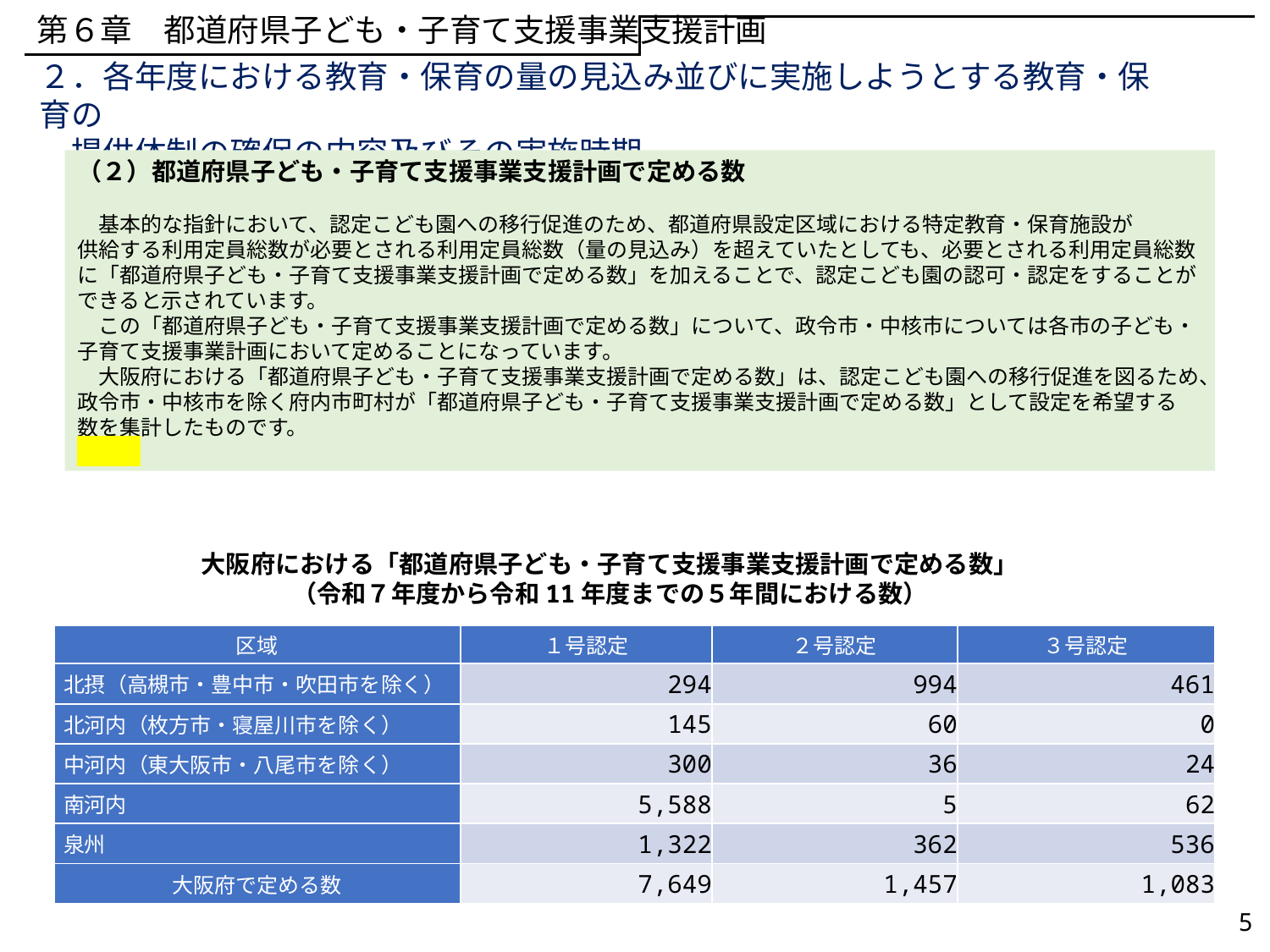

第６章　都道府県子ども・子育て支援事業支援計画

２．各年度における教育・保育の量の見込み並びに実施しようとする教育・保育の
　提供体制の確保の内容及びその実施時期
（２）都道府県子ども・子育て支援事業支援計画で定める数

　基本的な指針において、認定こども園への移行促進のため、都道府県設定区域における特定教育・保育施設が
供給する利用定員総数が必要とされる利用定員総数（量の見込み）を超えていたとしても、必要とされる利用定員総数に「都道府県子ども・子育て支援事業支援計画で定める数」を加えることで、認定こども園の認可・認定をすることが
できると示されています。
　この「都道府県子ども・子育て支援事業支援計画で定める数」について、政令市・中核市については各市の子ども・子育て支援事業計画において定めることになっています。
　大阪府における「都道府県子ども・子育て支援事業支援計画で定める数」は、認定こども園への移行促進を図るため、政令市・中核市を除く府内市町村が「都道府県子ども・子育て支援事業支援計画で定める数」として設定を希望する
数を集計したものです。

大阪府における「都道府県子ども・子育て支援事業支援計画で定める数」
（令和７年度から令和11年度までの５年間における数）
| 区域 | １号認定 | ２号認定 | ３号認定 |
| --- | --- | --- | --- |
| 北摂（高槻市・豊中市・吹田市を除く） | 294 | 994 | 461 |
| 北河内（枚方市・寝屋川市を除く） | 145 | 60 | 0 |
| 中河内（東大阪市・八尾市を除く） | 300 | 36 | 24 |
| 南河内 | 5,588 | 5 | 62 |
| 泉州 | 1,322 | 362 | 536 |
| 大阪府で定める数 | 7,649 | 1,457 | 1,083 |
5